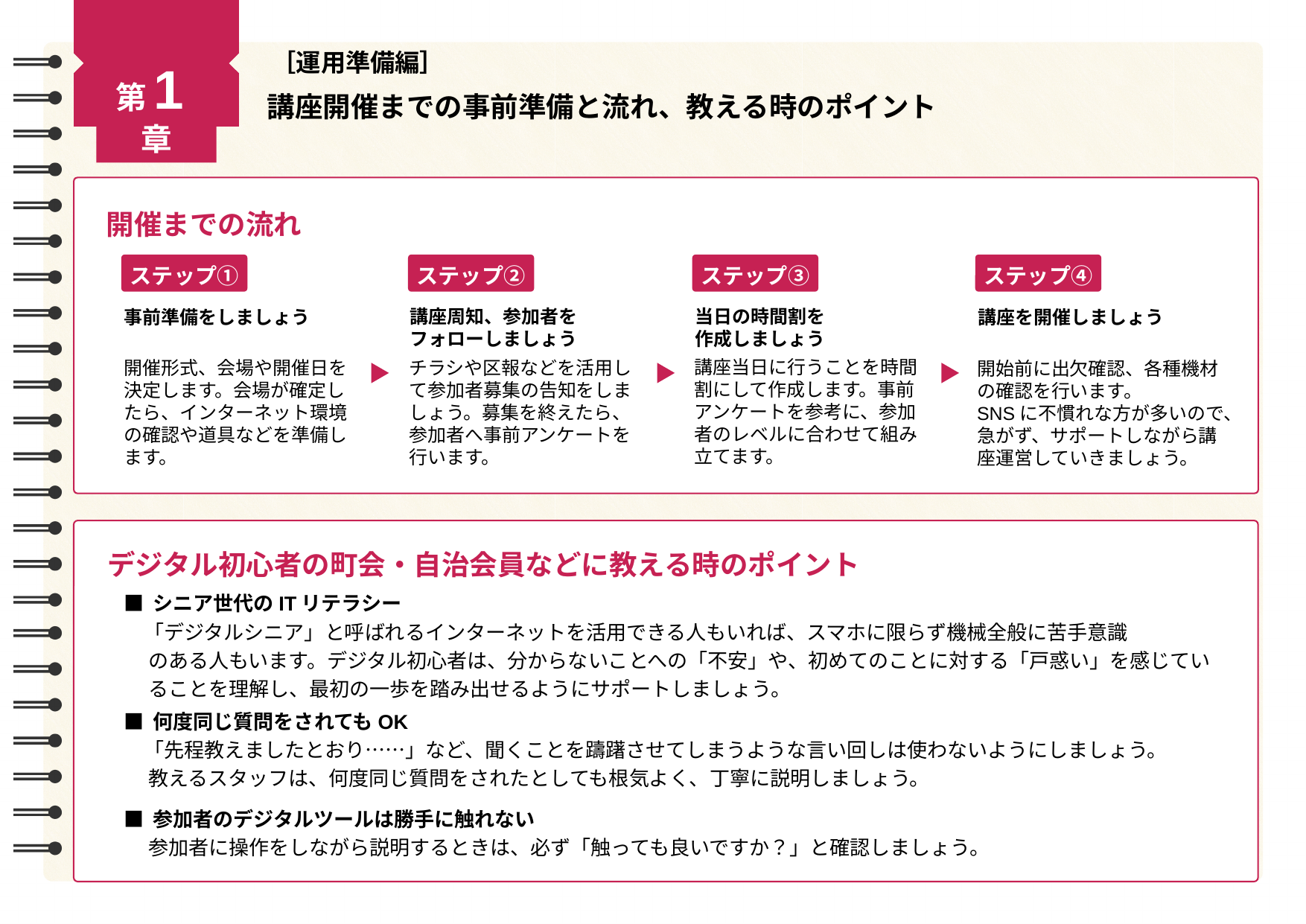

［運用準備編］
第1章
講座開催までの事前準備と流れ、教える時のポイント

開催までの流れ

ステップ①

ステップ②

ステップ③

ステップ④
事前準備をしましょう
講座周知、参加者を
フォローしましょう
当日の時間割を
作成しましょう
講座を開催しましょう
講座当日に行うことを時間割にして作成します。事前アンケートを参考に、参加者のレベルに合わせて組み立てます。
開催形式、会場や開催日を決定します。会場が確定したら、インターネット環境の確認や道具などを準備します。
チラシや区報などを活用して参加者募集の告知をしましょう。募集を終えたら、参加者へ事前アンケートを行います。
開始前に出欠確認、各種機材の確認を行います。
SNSに不慣れな方が多いので、
急がず、サポートしながら講座運営していきましょう。

デジタル初心者の町会・自治会員などに教える時のポイント
■ シニア世代のITリテラシー
　「デジタルシニア」と呼ばれるインターネットを活用できる人もいれば、スマホに限らず機械全般に苦手意識
　 のある人もいます。デジタル初心者は、分からないことへの「不安」や、初めてのことに対する「戸惑い」を感じてい
　 ることを理解し、最初の一歩を踏み出せるようにサポートしましょう。
■ 何度同じ質問をされてもOK
　「先程教えましたとおり……」など、聞くことを躊躇させてしまうような言い回しは使わないようにしましょう。
　 教えるスタッフは、何度同じ質問をされたとしても根気よく、丁寧に説明しましょう。
■ 参加者のデジタルツールは勝手に触れない
　 参加者に操作をしながら説明するときは、必ず「触っても良いですか？」と確認しましょう。